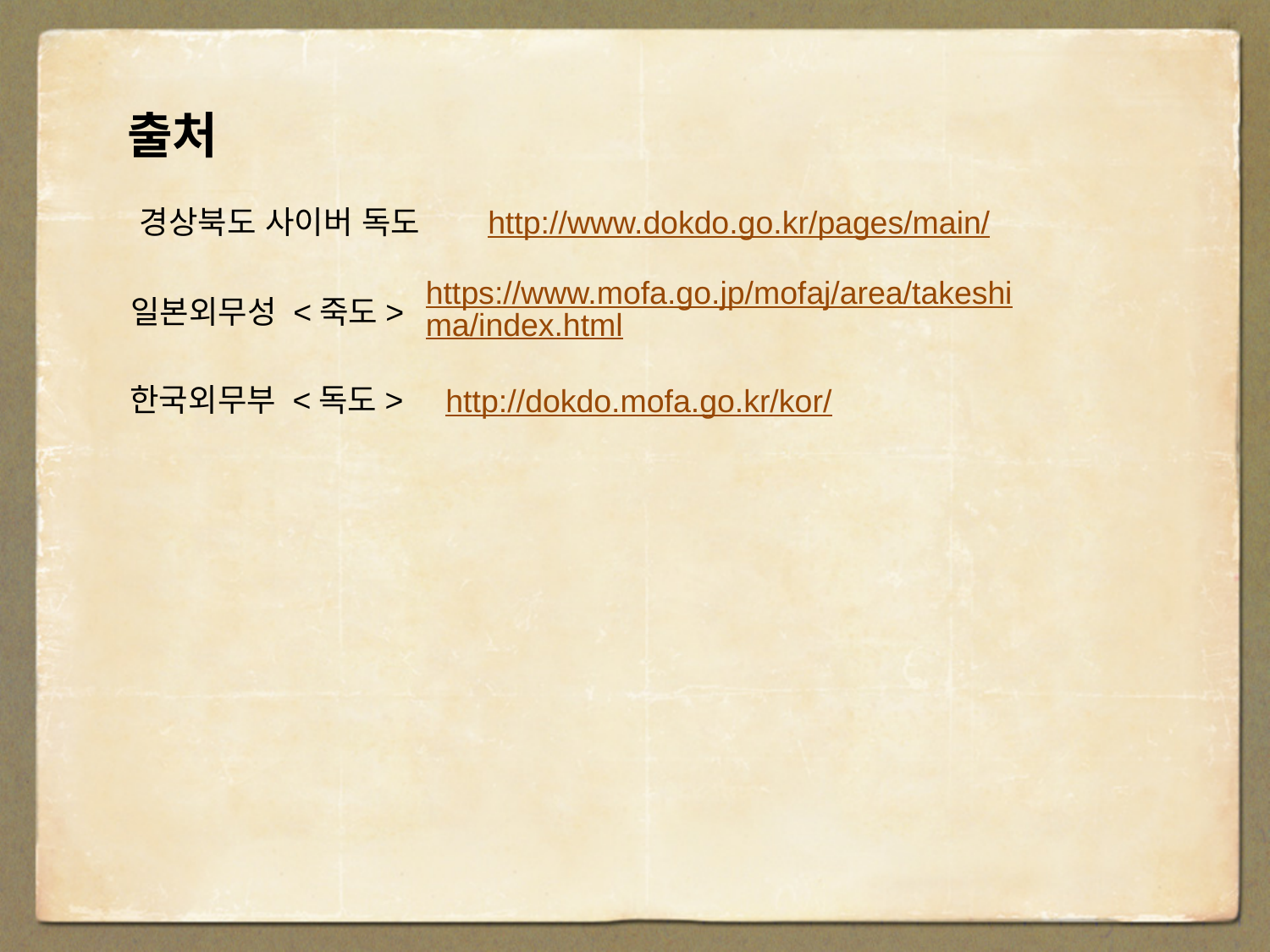

출처
경상북도 사이버 독도
http://www.dokdo.go.kr/pages/main/
https://www.mofa.go.jp/mofaj/area/takeshima/index.html
일본외무성 <죽도>
한국외무부 <독도>
http://dokdo.mofa.go.kr/kor/